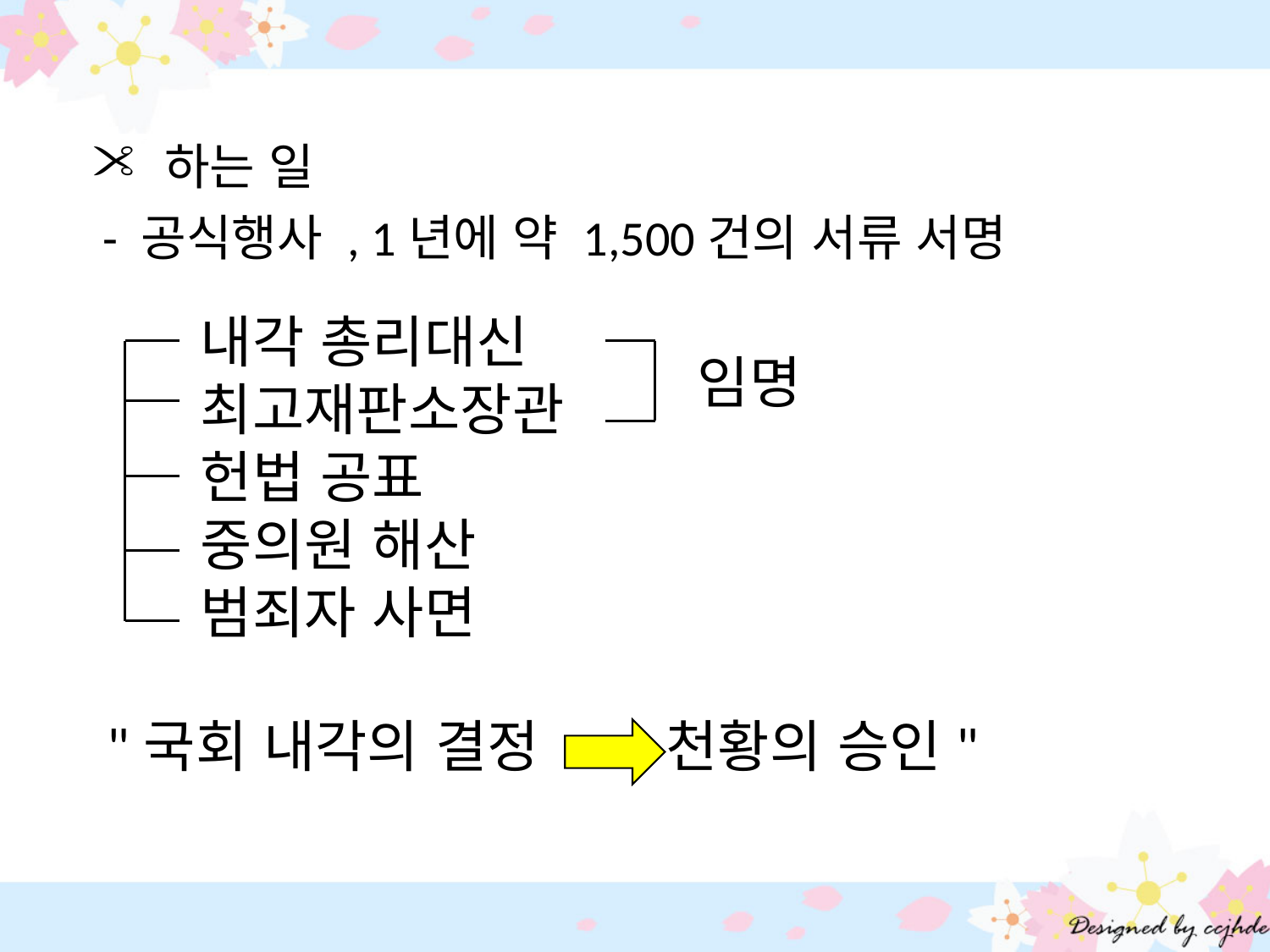

하는 일
 - 공식행사 , 1년에 약 1,500건의 서류 서명

     내각 총리대신
     최고재판소장관
     헌법 공표
     중의원 해산
     범죄자 사면
임명
"국회 내각의 결정        천황의 승인"